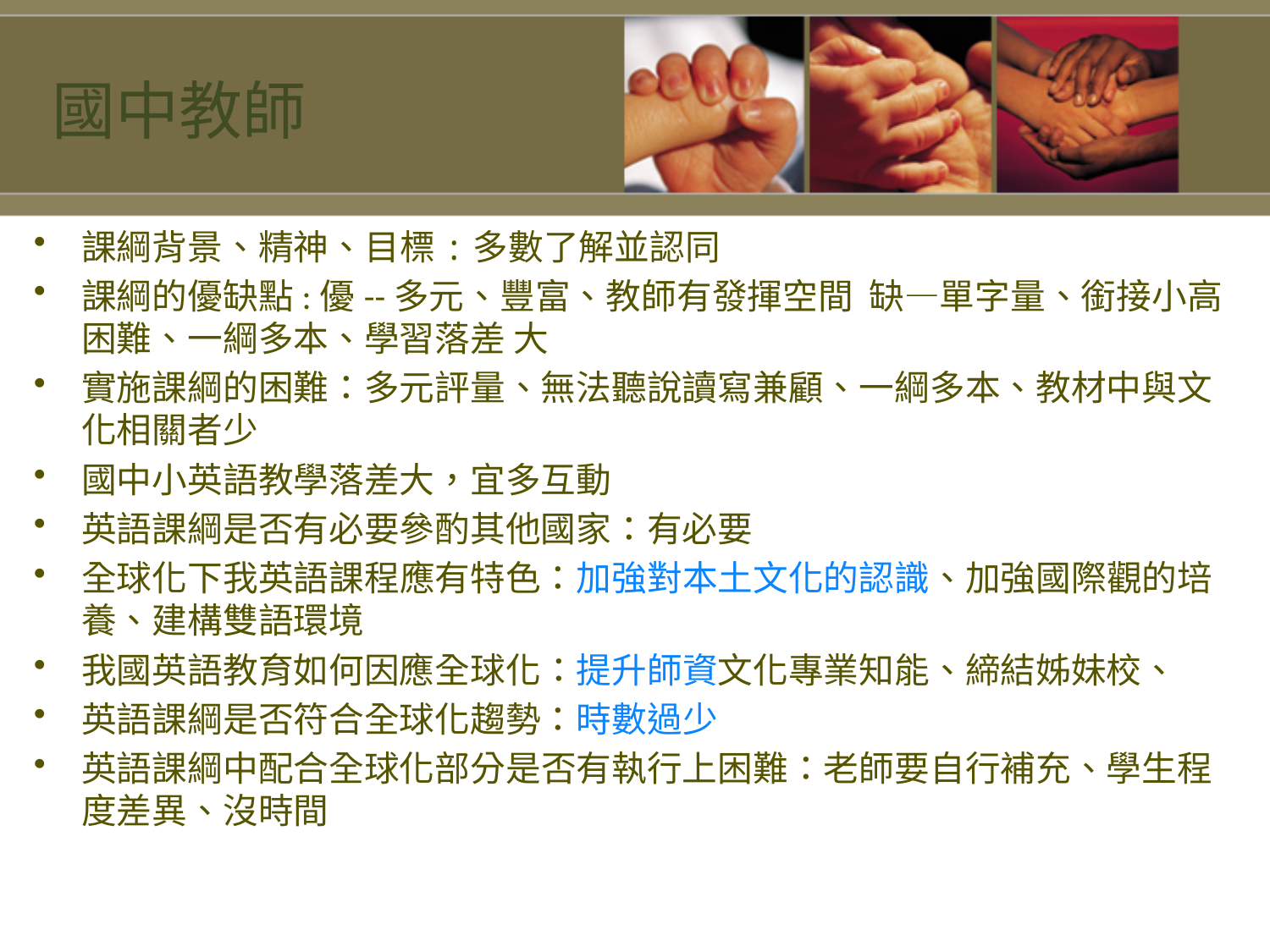

# 國中教師
課綱背景、精神、目標:多數了解並認同
課綱的優缺點:優--多元、豐富、教師有發揮空間  缺—單字量、銜接小高困難、一綱多本、學習落差 大
實施課綱的困難：多元評量、無法聽說讀寫兼顧、一綱多本、教材中與文化相關者少
國中小英語教學落差大，宜多互動
英語課綱是否有必要參酌其他國家：有必要
全球化下我英語課程應有特色：加強對本土文化的認識、加強國際觀的培養、建構雙語環境
我國英語教育如何因應全球化：提升師資文化專業知能、締結姊妹校、
英語課綱是否符合全球化趨勢：時數過少
英語課綱中配合全球化部分是否有執行上困難：老師要自行補充、學生程度差異、沒時間